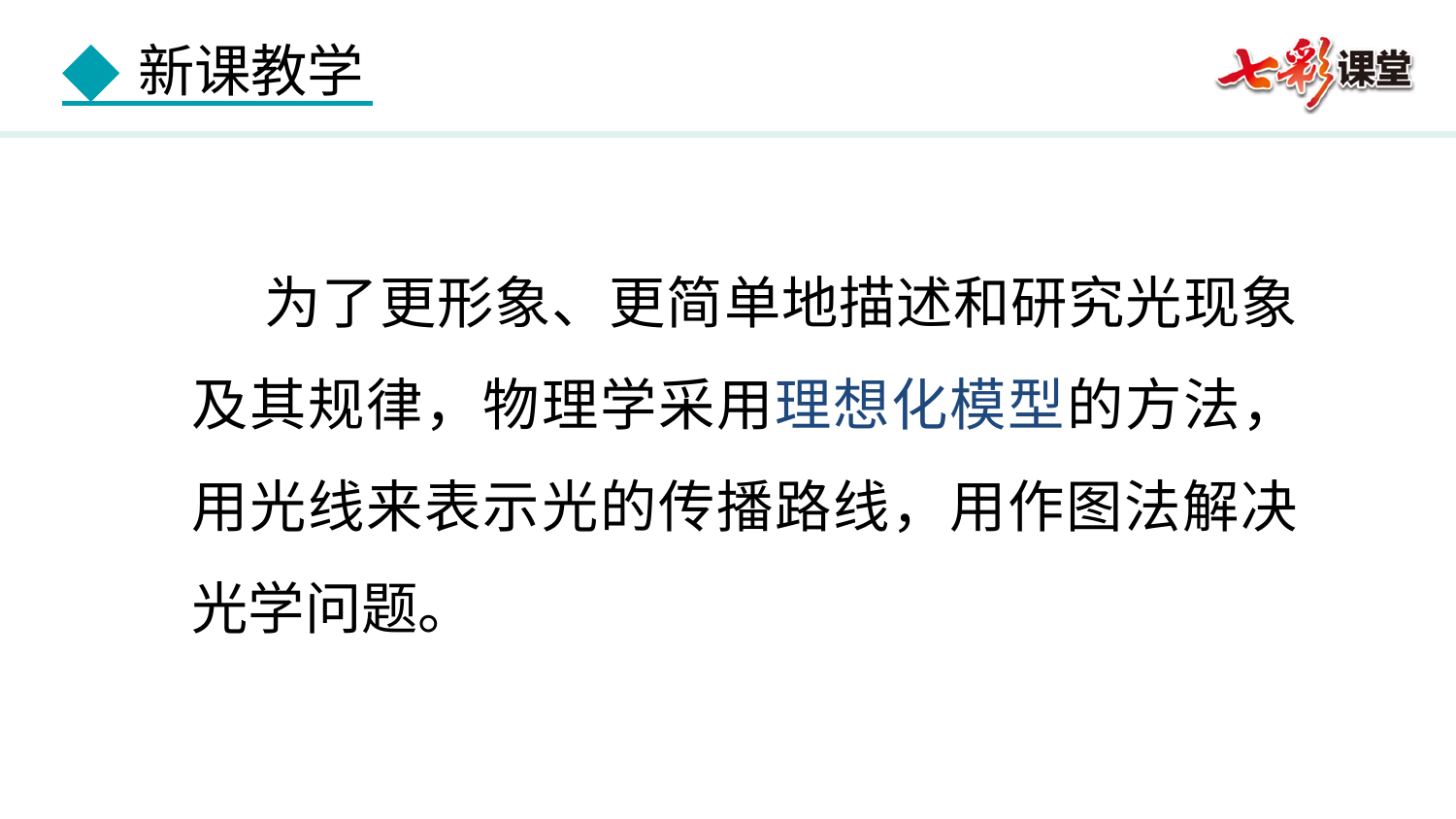

为了更形象、更简单地描述和研究光现象及其规律，物理学采用理想化模型的方法，用光线来表示光的传播路线，用作图法解决光学问题。